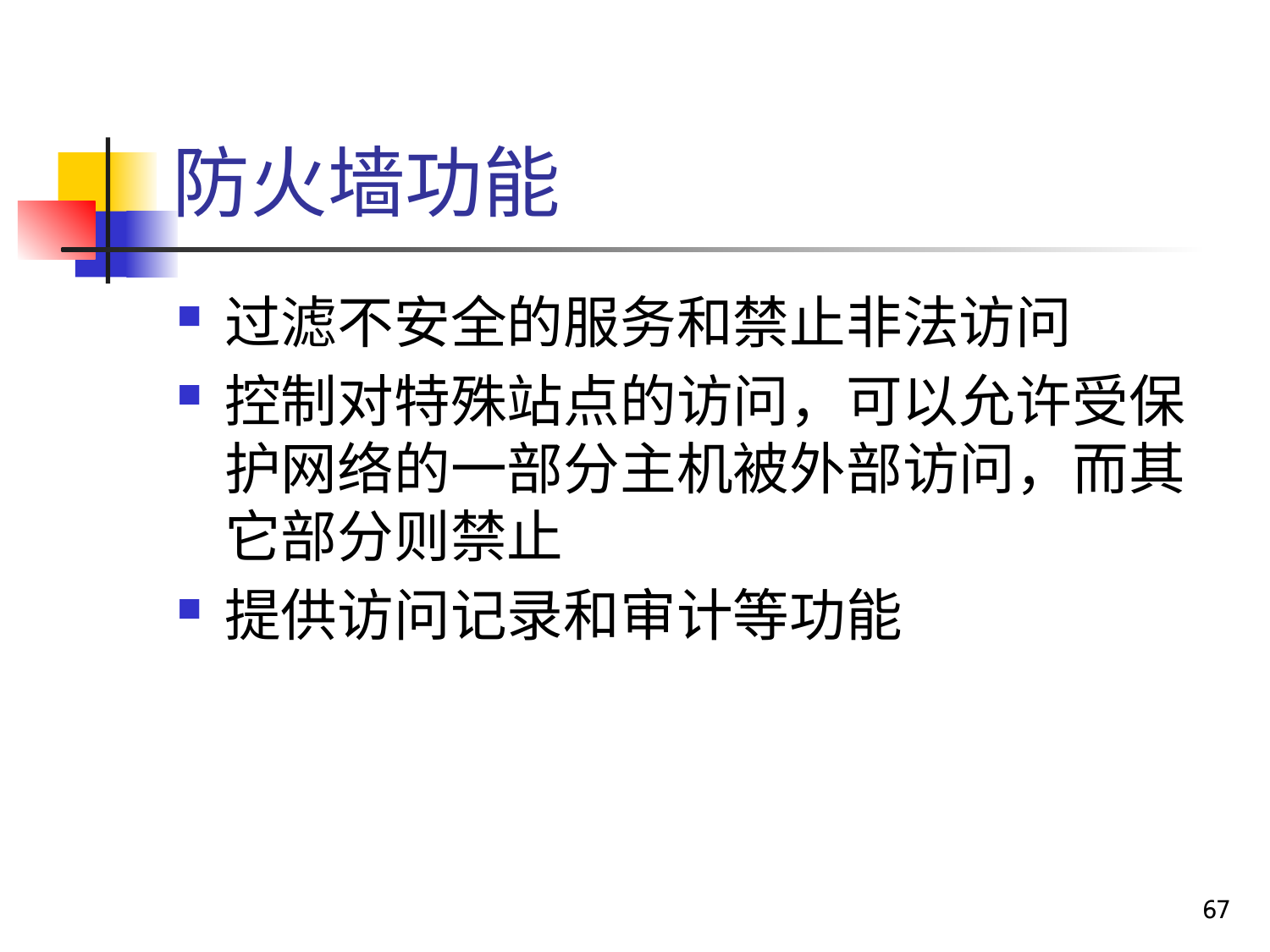

# 防火墙功能
过滤不安全的服务和禁止非法访问
控制对特殊站点的访问，可以允许受保护网络的一部分主机被外部访问，而其它部分则禁止
提供访问记录和审计等功能
67